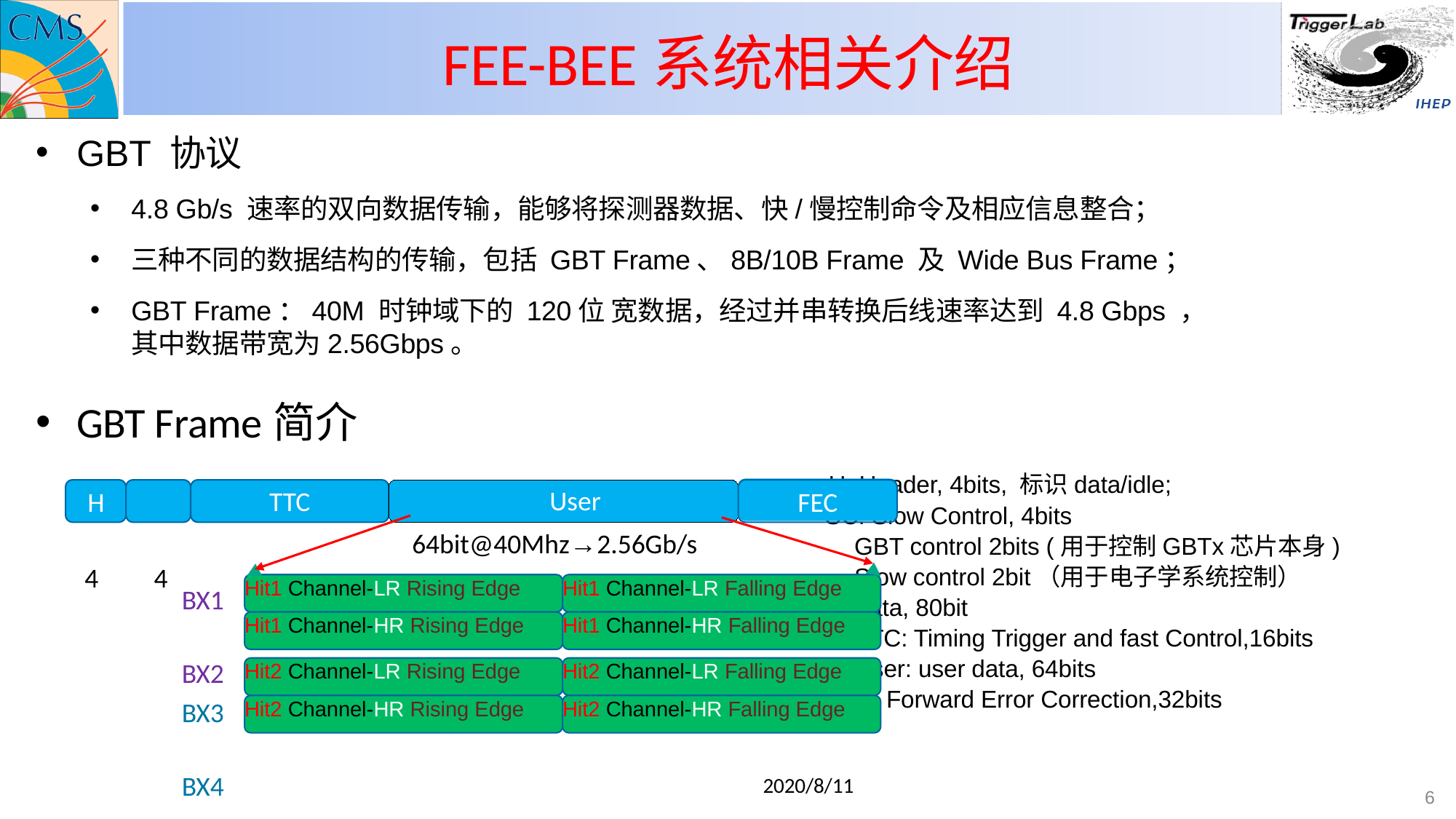

# FEE-BEE系统相关介绍
GBT 协议
4.8 Gb/s 速率的双向数据传输，能够将探测器数据、快/慢控制命令及相应信息整合；
三种不同的数据结构的传输，包括 GBT Frame、8B/10B Frame 及 Wide Bus Frame；
GBT Frame：40M 时钟域下的 120位 宽数据，经过并串转换后线速率达到 4.8 Gbps ，
其中数据带宽为2.56Gbps。
GBT Frame简介
				           H: Header, 4bits, 标识data/idle;
				            SC: Slow Control, 4bits
					GBT control 2bits (用于控制GBTx芯片本身)
					Slow control 2bit（用于电子学系统控制）
				            D: data, 80bit
					TTC: Timing Trigger and fast Control,16bits
					User: user data, 64bits
				            FEC: Forward Error Correction,32bits
            User  64bit@40Mhz→2.56Gb/s
TTC  16
H	SC
4	4
FEC  32

Hit1 Channel-LR Falling Edge

Hit1 Channel-LR Rising Edge
BX1  BX2
BX3  BX4
Hit1 Channel-HR Falling Edge

Hit1 Channel-HR Rising Edge

Hit2 Channel-LR Falling Edge

Hit2 Channel-LR Rising Edge
Hit2 Channel-HR Falling Edge

Hit2 Channel-HR Rising Edge

2020/8/11
6